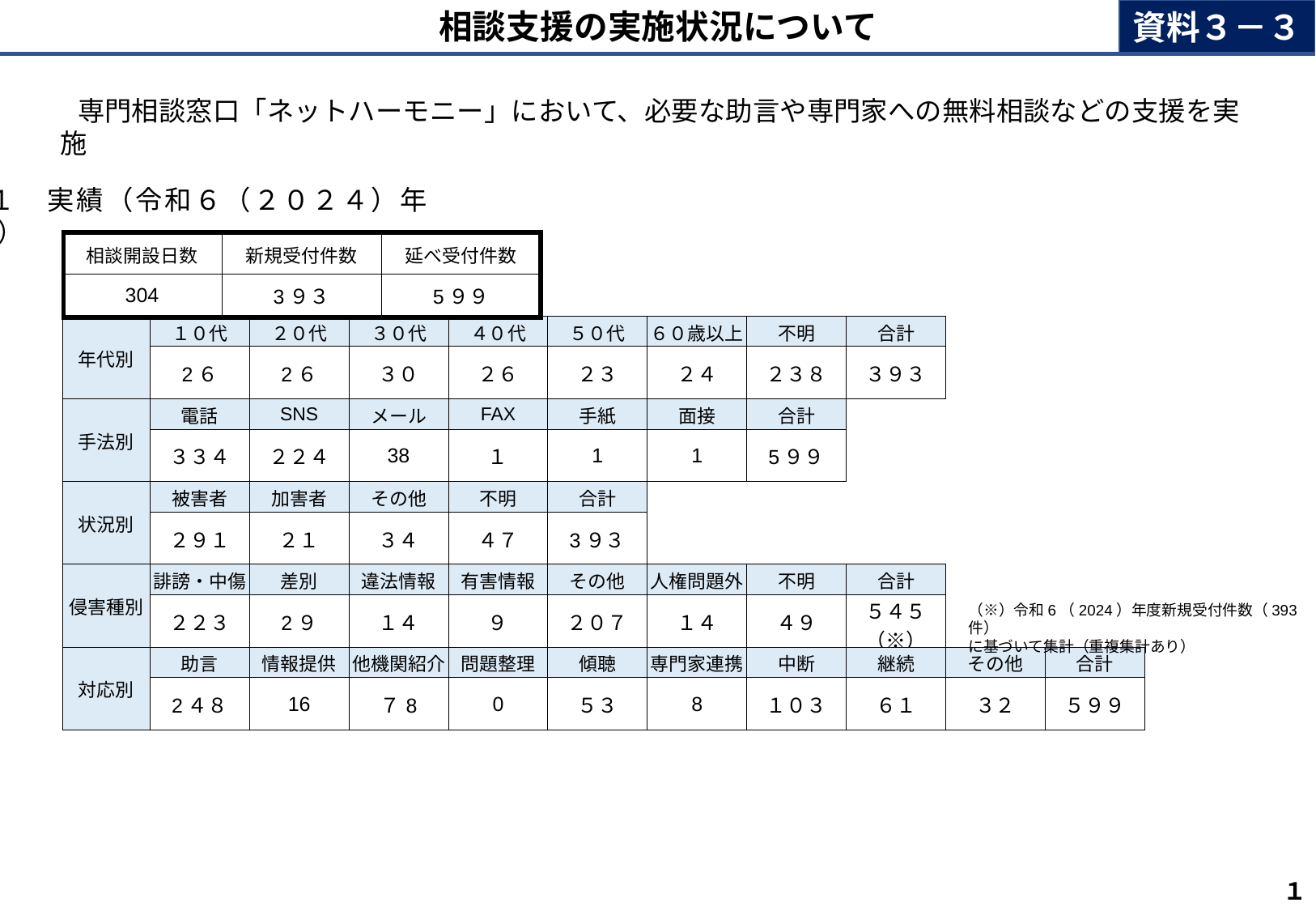

資料３－３
相談支援の実施状況について
専門相談窓口「ネットハーモニー」において、必要な助言や専門家への無料相談などの支援を実施
１　実績（令和６（２０２４）年度）

| 相談開設日数 | 新規受付件数 | 延べ受付件数 |
| --- | --- | --- |
| 304 | 3９３ | 5９９ |
| 年代別 | １０代 | ２０代 | ３０代 | ４０代 | ５０代 | ６０歳以上 | 不明 | 合計 |  |  |
| --- | --- | --- | --- | --- | --- | --- | --- | --- | --- | --- |
|  | 2６ | 2６ | ３０ | ２６ | ２３ | ２４ | ２３８ | ３９３ |  |  |
| 手法別 | 電話 | SNS | メール | FAX | 手紙 | 面接 | 合計 |  |  |  |
|  | ３３４ | ２２４ | 38 | １ | 1 | 1 | 5９９ |  |  |  |
| 状況別 | 被害者 | 加害者 | その他 | 不明 | 合計 |  |  |  |  |  |
|  | ２９１ | ２１ | ３４ | ４７ | 3９３ |  |  |  |  |  |
| 侵害種別 | 誹謗・中傷 | 差別 | 違法情報 | 有害情報 | その他 | 人権問題外 | 不明 | 合計 |  |  |
|  | ２２３ | 2９ | １４ | ９ | ２０７ | １４ | ４９ | ５４５（※） |  |  |
| 対応別 | 助言 | 情報提供 | 他機関紹介 | 問題整理 | 傾聴 | 専門家連携 | 中断 | 継続 | その他 | 合計 |
|  | 2４８ | 16 | ７8 | 0 | ５３ | 8 | １０３ | ６１ | ３２ | ５９９ |
（※）令和6（2024）年度新規受付件数（393件）
に基づいて集計（重複集計あり）
１